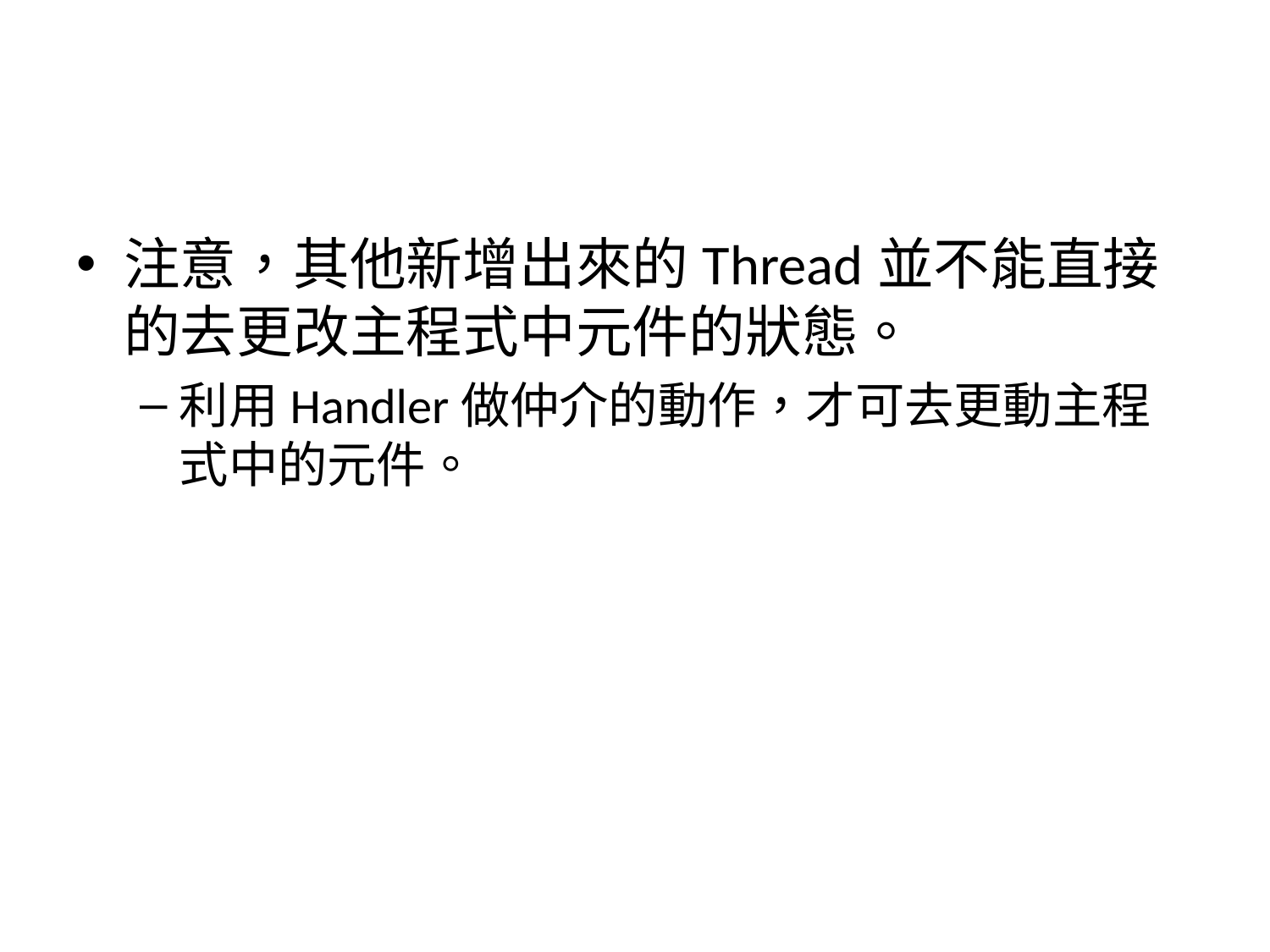

#
注意，其他新增出來的Thread並不能直接的去更改主程式中元件的狀態。
利用Handler做仲介的動作，才可去更動主程式中的元件。